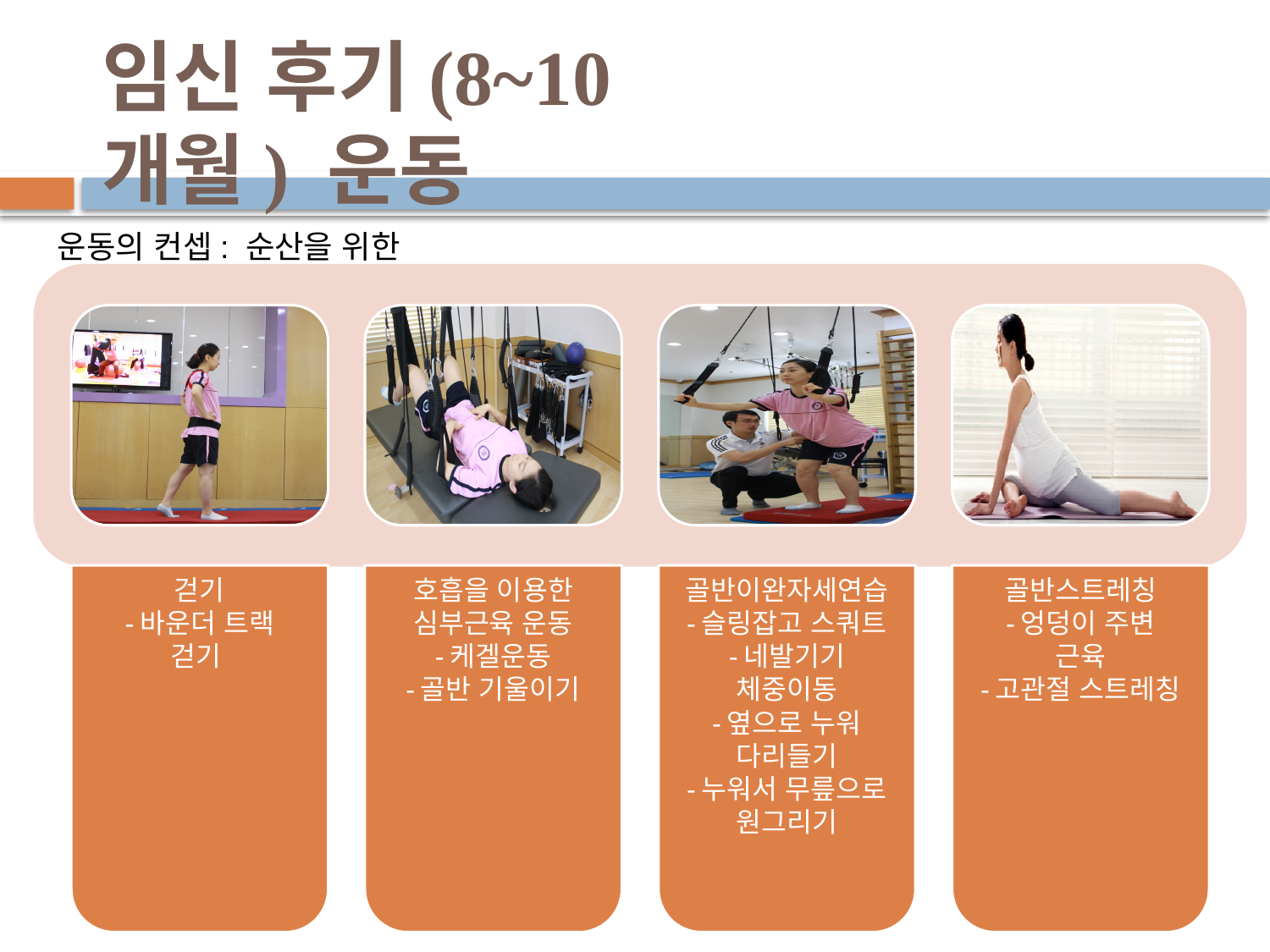

# 임신 후기(8~10개월) 운동
운동의 컨셉: 순산을 위한 유연성 및 근력운동
걷기
-바운더 트랙 걷기
호흡을 이용한 심부근육 운동
-케겔운동
-골반 기울이기
골반이완자세연습
-슬링잡고 스쿼트
-네발기기 체중이동
-옆으로 누워 다리들기
-누워서 무릎으로 원그리기
골반스트레칭
-엉덩이 주변 근육
-고관절 스트레칭